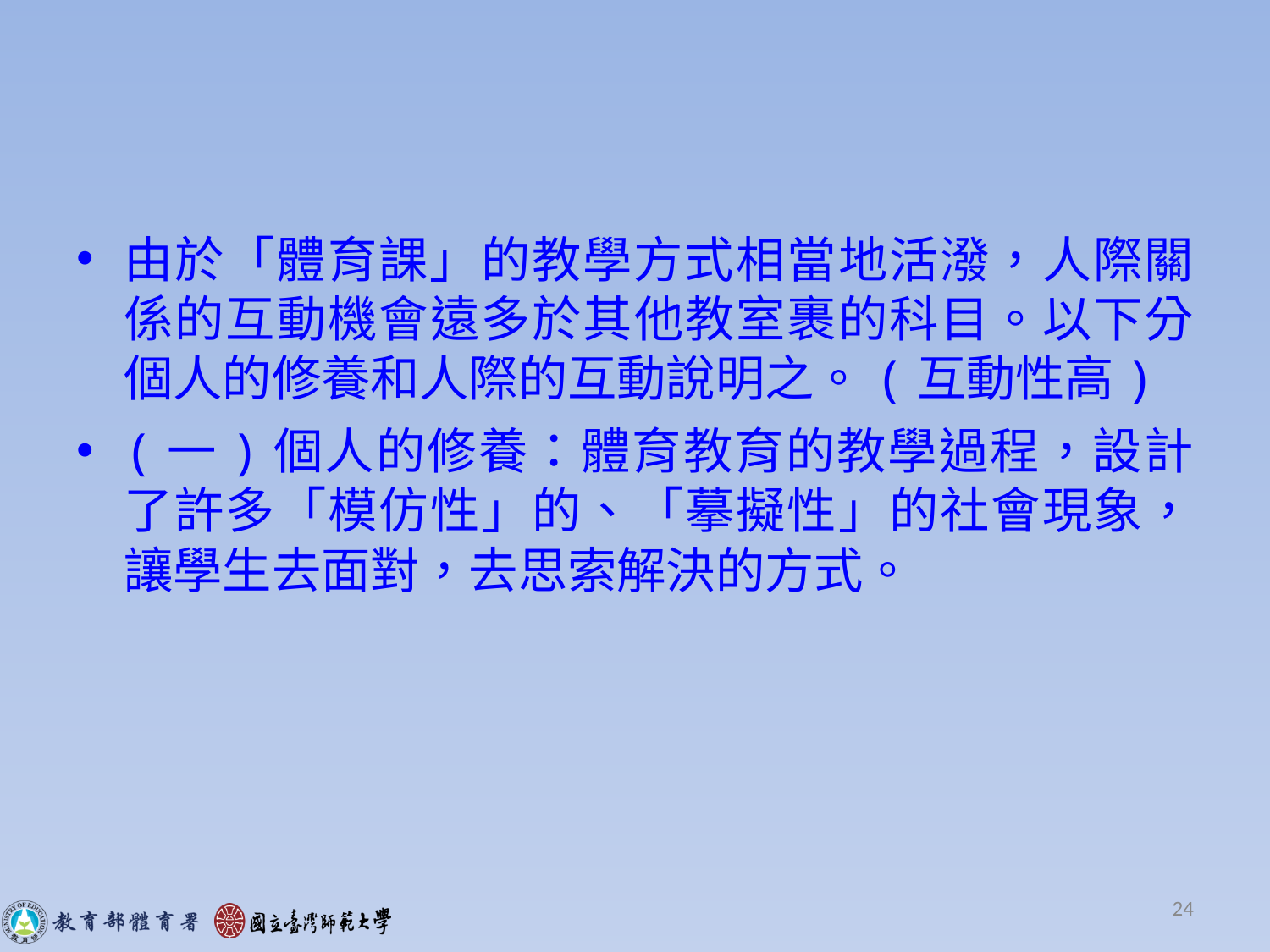

#
由於「體育課」的教學方式相當地活潑，人際關係的互動機會遠多於其他教室裹的科目。以下分個人的修養和人際的互動說明之。(互動性高)
(一)個人的修養：體育教育的教學過程，設計了許多「模仿性」的、「摹擬性」的社會現象，讓學生去面對，去思索解決的方式。

24